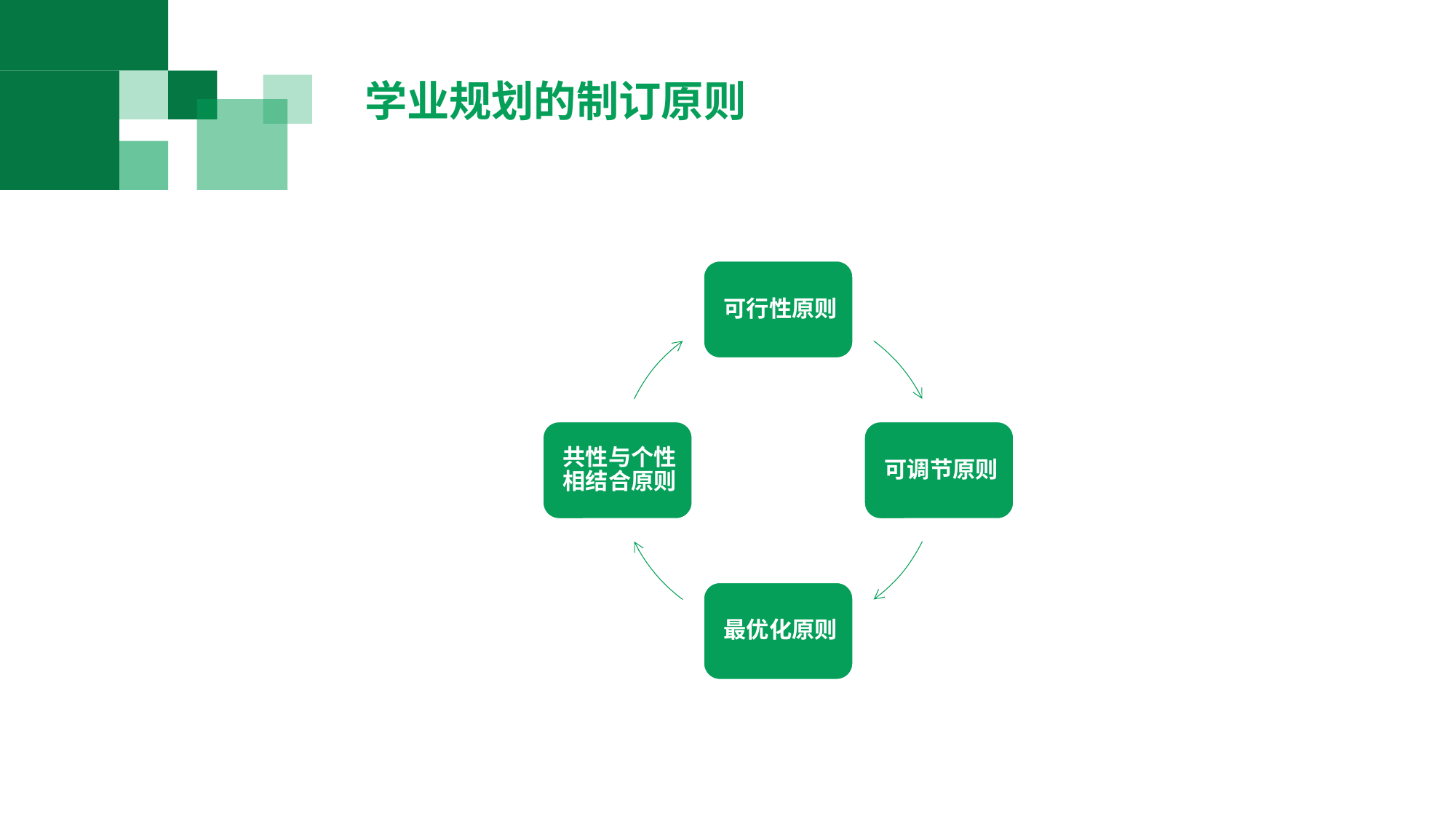

学业规划的制订原则

可行性原则
可调节原则
最优化原则
共性与个性相结合原则